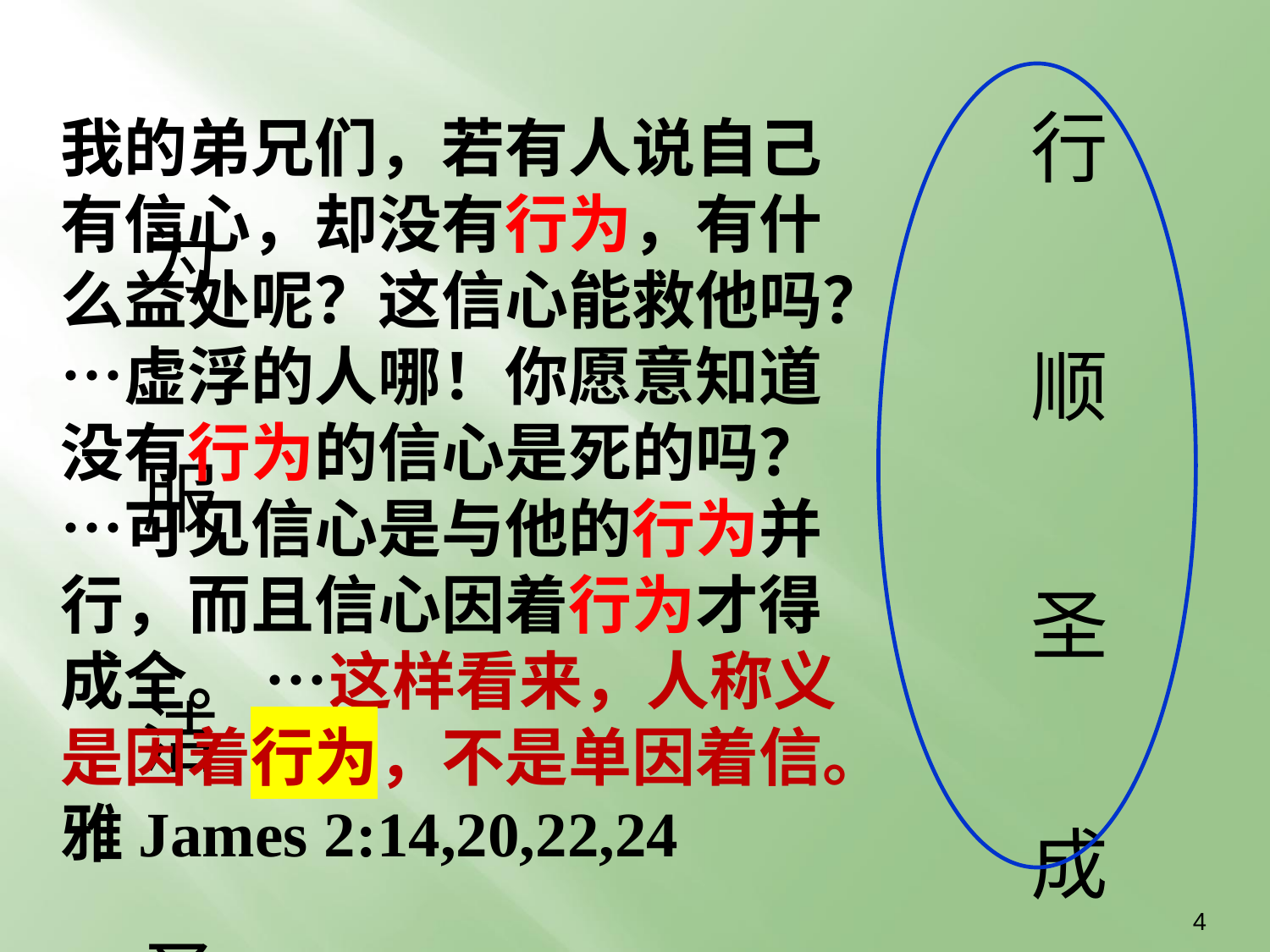

行为
								顺服
	 							圣洁
								成圣
								得胜
   		              			Doing
我的弟兄们，若有人说自己有信心，却没有行为，有什么益处呢？这信心能救他吗？…虚浮的人哪！你愿意知道没有行为的信心是死的吗？…可见信心是与他的行为并行，而且信心因着行为才得成全。 …这样看来，人称义是因着行为，不是单因着信。雅James 2:14,20,22,24
4